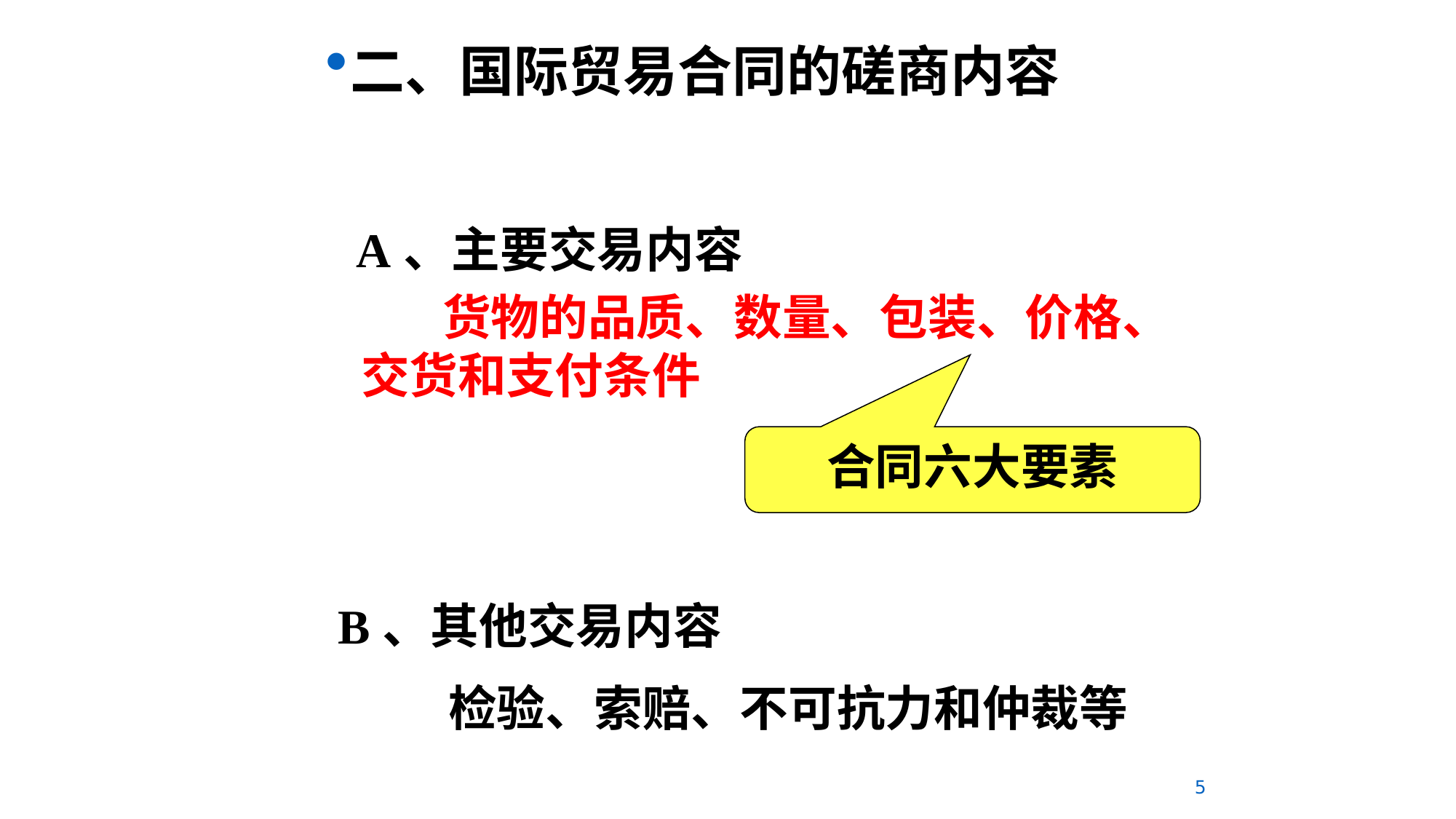

二、国际贸易合同的磋商内容

   A、主要交易内容
          货物的品质、数量、包装、价格、交货和支付条件

合同六大要素
 B、其他交易内容
          检验、索赔、不可抗力和仲裁等
5